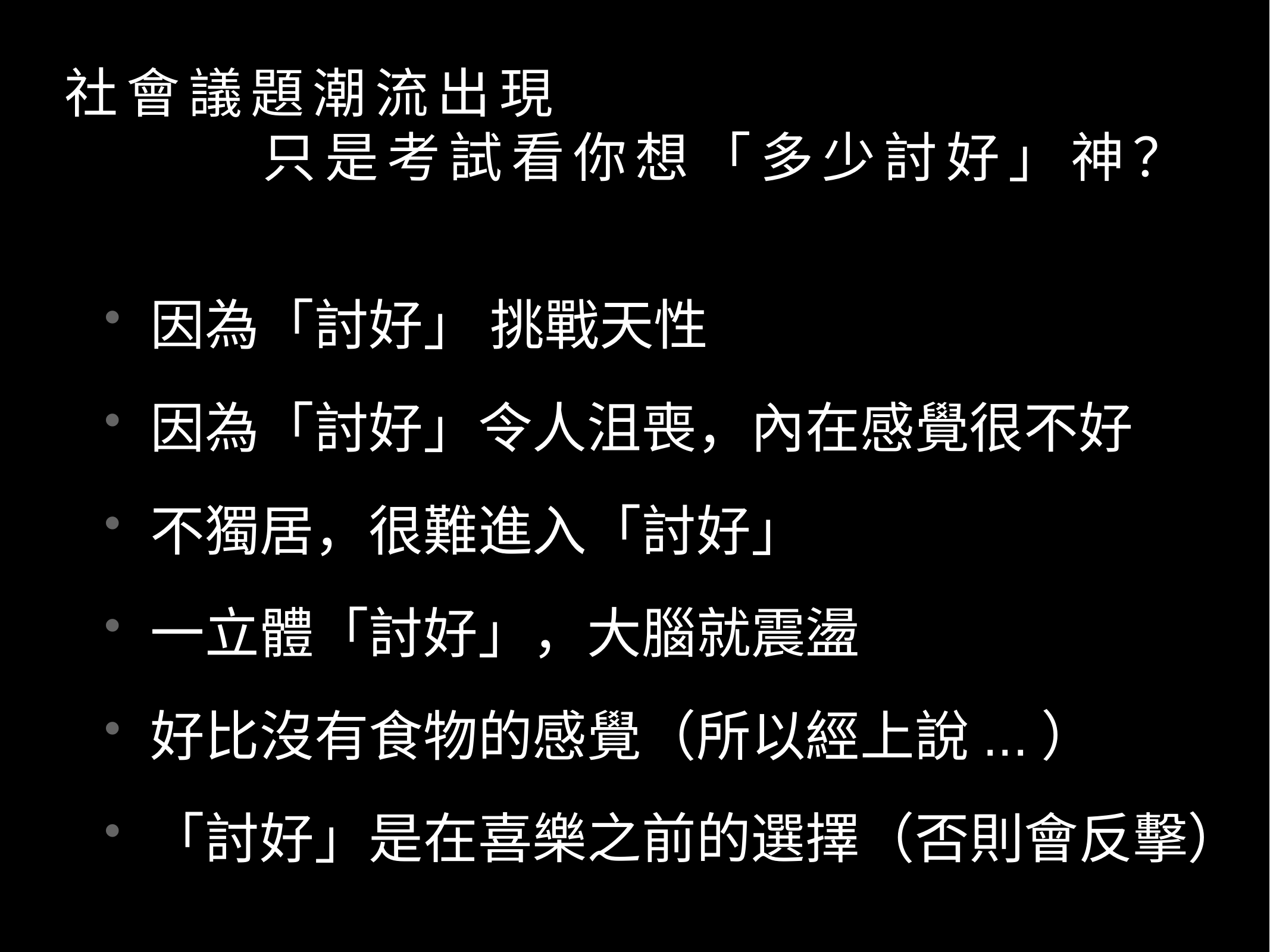

# 社會議題潮流出現
         只是考試看你想「多少討好」神？
因為「討好」 挑戰天性
因為「討好」令人沮喪，內在感覺很不好
不獨居，很難進入「討好」
一立體「討好」，大腦就震盪
好比沒有食物的感覺（所以經上說...）
「討好」是在喜樂之前的選擇（否則會反擊）